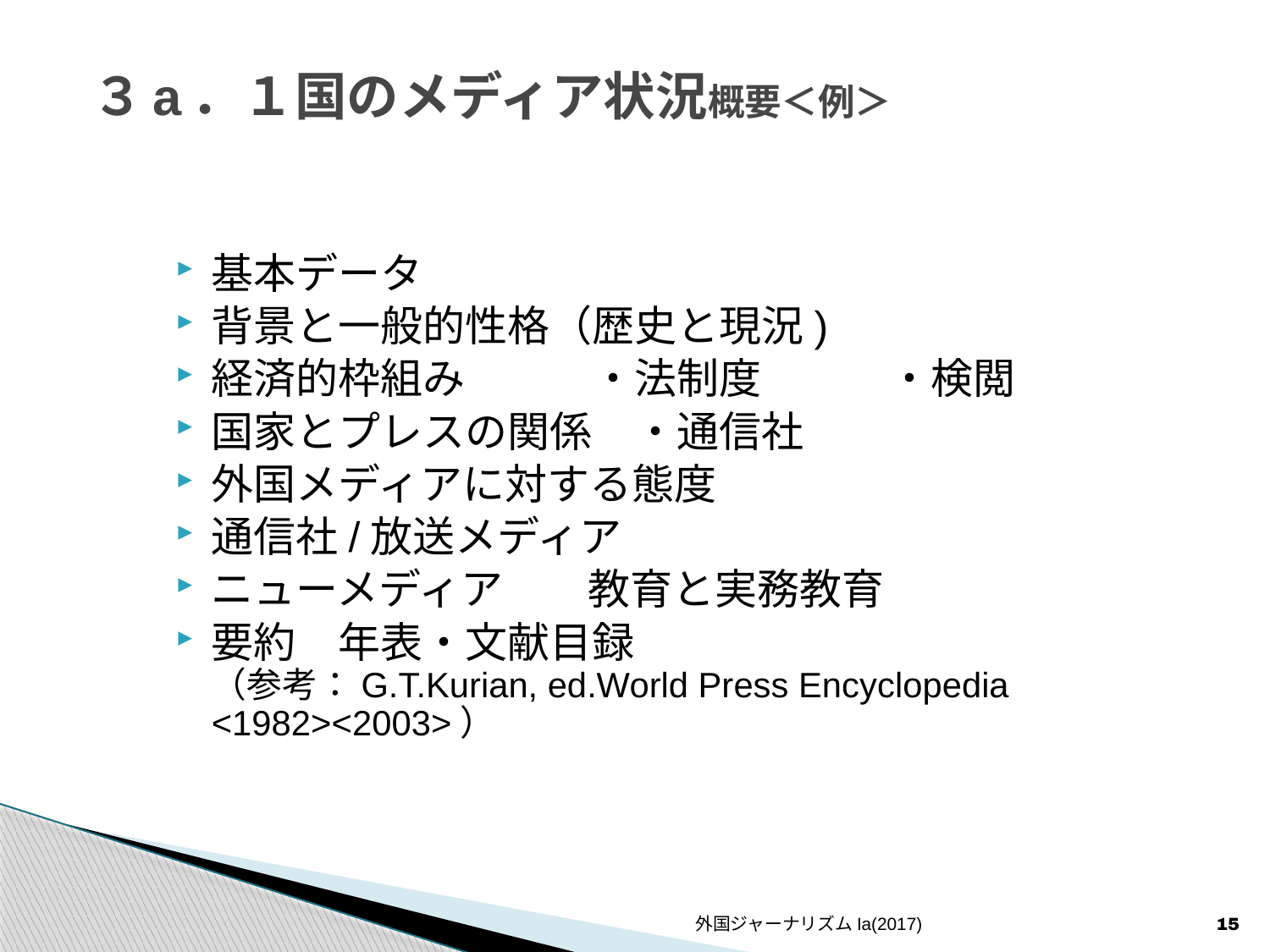

# ３a．１国のメディア状況概要＜例＞
基本データ
背景と一般的性格（歴史と現況)
経済的枠組み　　　・法制度　　　・検閲
国家とプレスの関係　・通信社
外国メディアに対する態度
通信社/放送メディア
ニューメディア　　教育と実務教育
要約　年表・文献目録
（参考：G.T.Kurian, ed.World Press Encyclopedia <1982><2003>）
外国ジャーナリズムIa(2017)
15